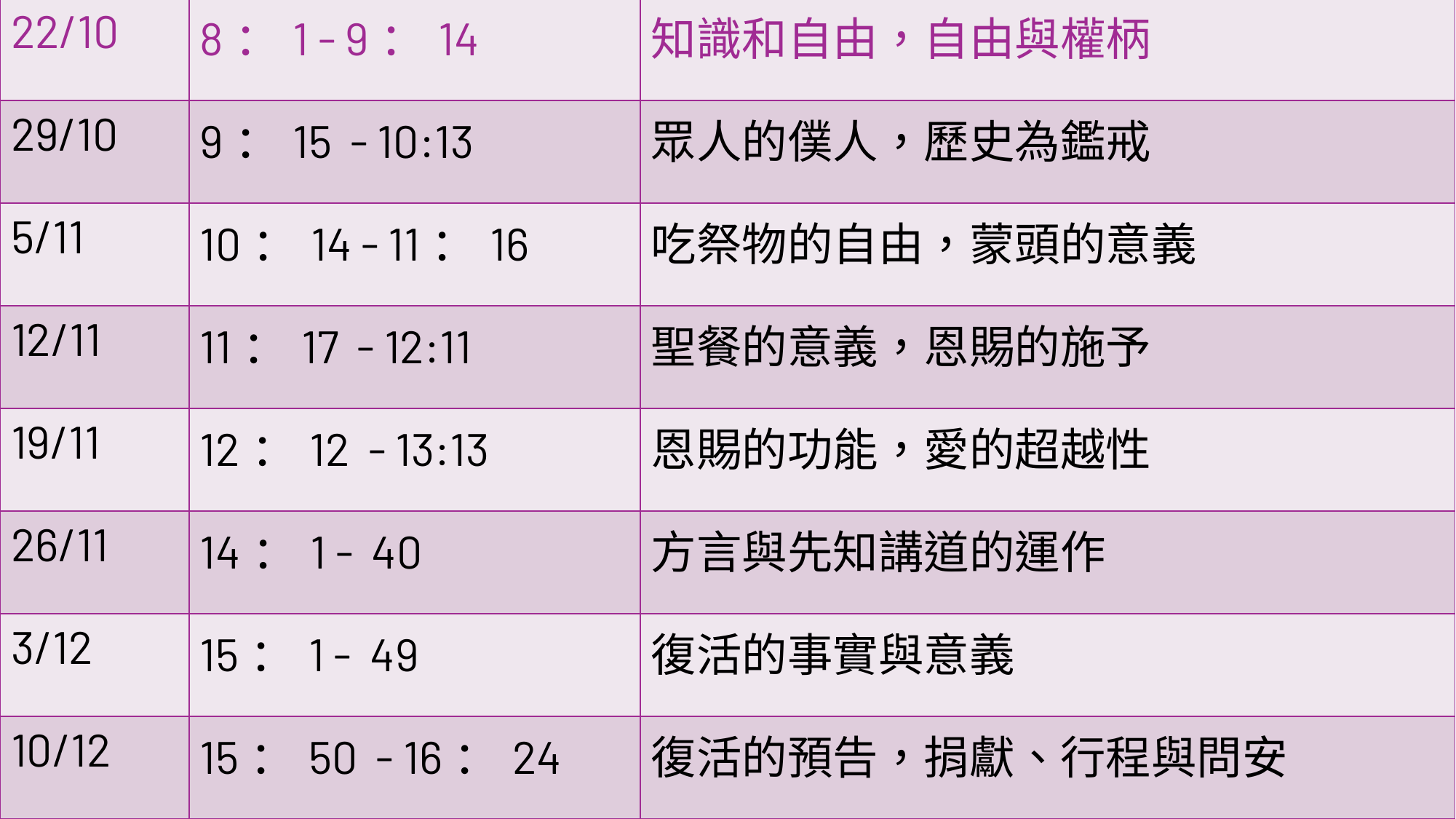

| 22/10 | 8：1 - 9：14 | 知識和自由，自由與權柄 |
| --- | --- | --- |
| 29/10 | 9：15 - 10:13 | 眾人的僕人，歷史為鑑戒 |
| 5/11 | 10：14 - 11：16 | 吃祭物的自由，蒙頭的意義 |
| 12/11 | 11：17 - 12:11 | 聖餐的意義，恩賜的施予 |
| 19/11 | 12：12 - 13:13 | 恩賜的功能，愛的超越性 |
| 26/11 | 14：1 - 40 | 方言與先知講道的運作 |
| 3/12 | 15：1 - 49 | 復活的事實與意義 |
| 10/12 | 15：50 - 16：24 | 復活的預告，捐獻、行程與問安 |